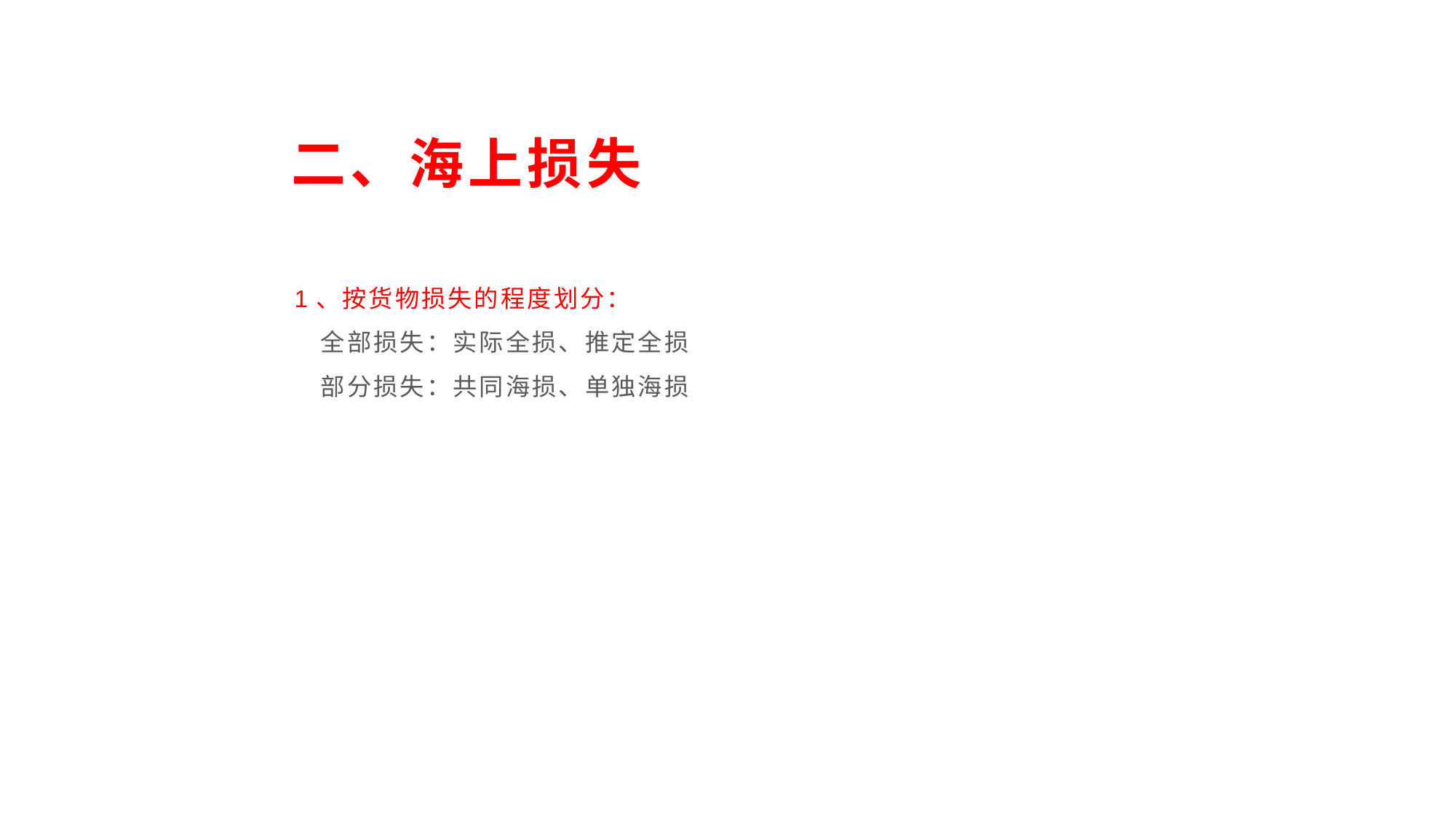

# 二、海上损失
1、按货物损失的程度划分：
　全部损失：实际全损、推定全损
　部分损失：共同海损、单独海损